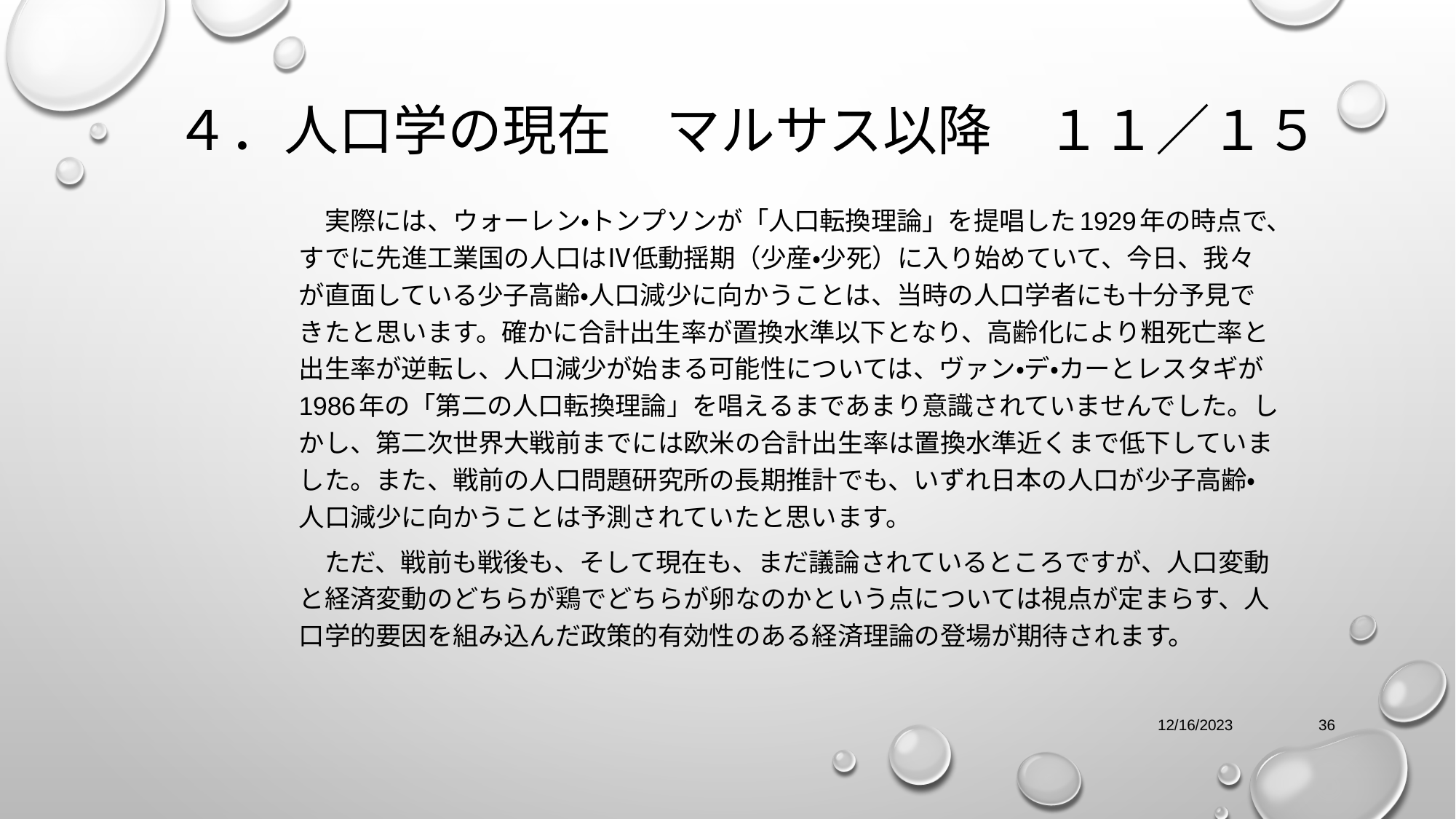

# ４．人口学の現在　マルサス以降　１１／１５
　実際には、ウォーレン・トンプソンが「人口転換理論」を提唱した1929年の時点で、すでに先進工業国の人口はⅣ低動揺期（少産・少死）に入り始めていて、今日、我々が直面している少子高齢・人口減少に向かうことは、当時の人口学者にも十分予見できたと思います。確かに合計出生率が置換水準以下となり、高齢化により粗死亡率と出生率が逆転し、人口減少が始まる可能性については、ヴァン・デ・カーとレスタギが1986年の「第二の人口転換理論」を唱えるまであまり意識されていませんでした。しかし、第二次世界大戦前までには欧米の合計出生率は置換水準近くまで低下していました。また、戦前の人口問題研究所の長期推計でも、いずれ日本の人口が少子高齢・人口減少に向かうことは予測されていたと思います。
　ただ、戦前も戦後も、そして現在も、まだ議論されているところですが、人口変動と経済変動のどちらが鶏でどちらが卵なのかという点については視点が定まらす、人口学的要因を組み込んだ政策的有効性のある経済理論の登場が期待されます。
12/16/2023
36